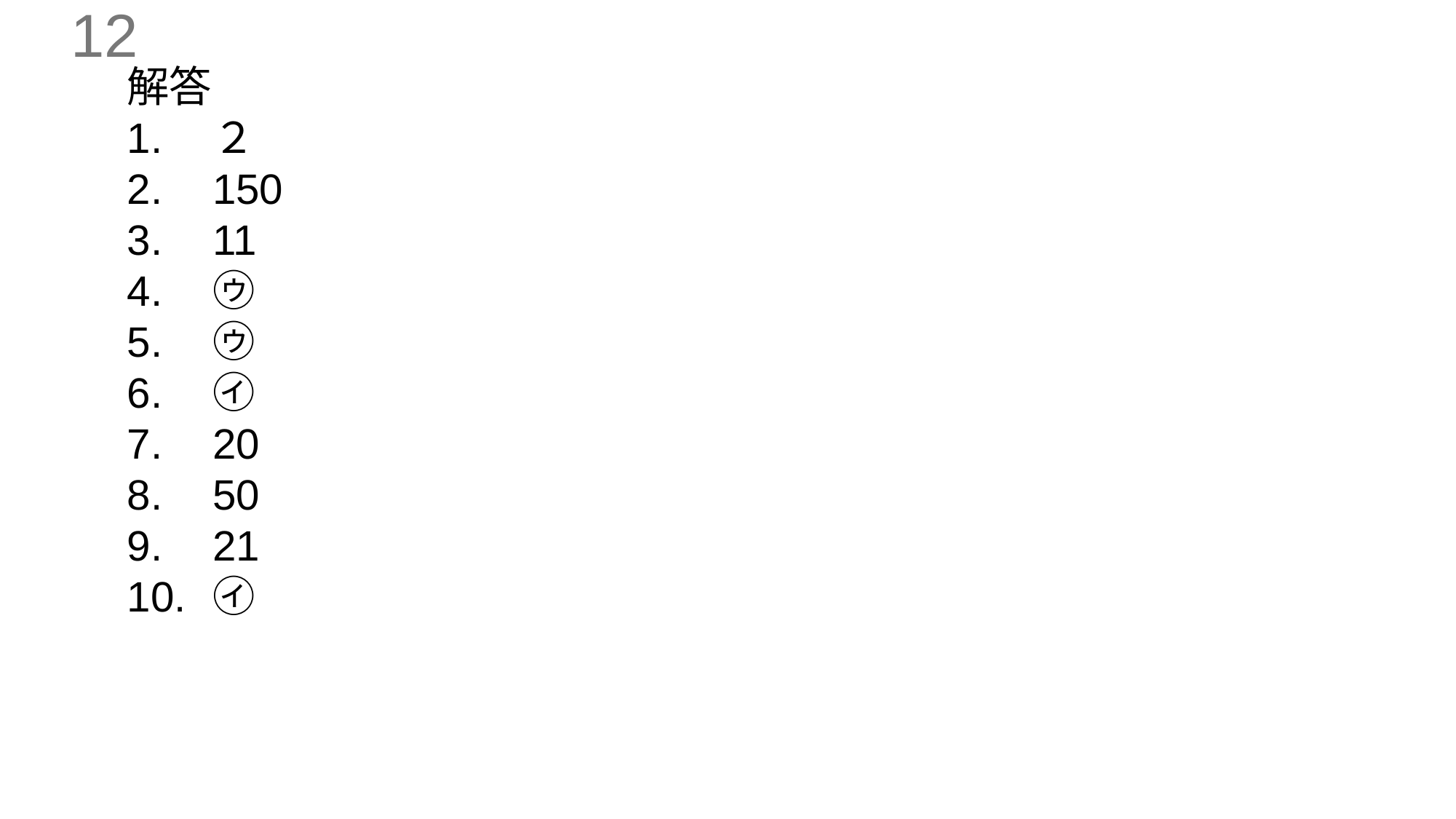

12
解答
２
150
11
㋒
㋒
㋑
20
50
21
㋑